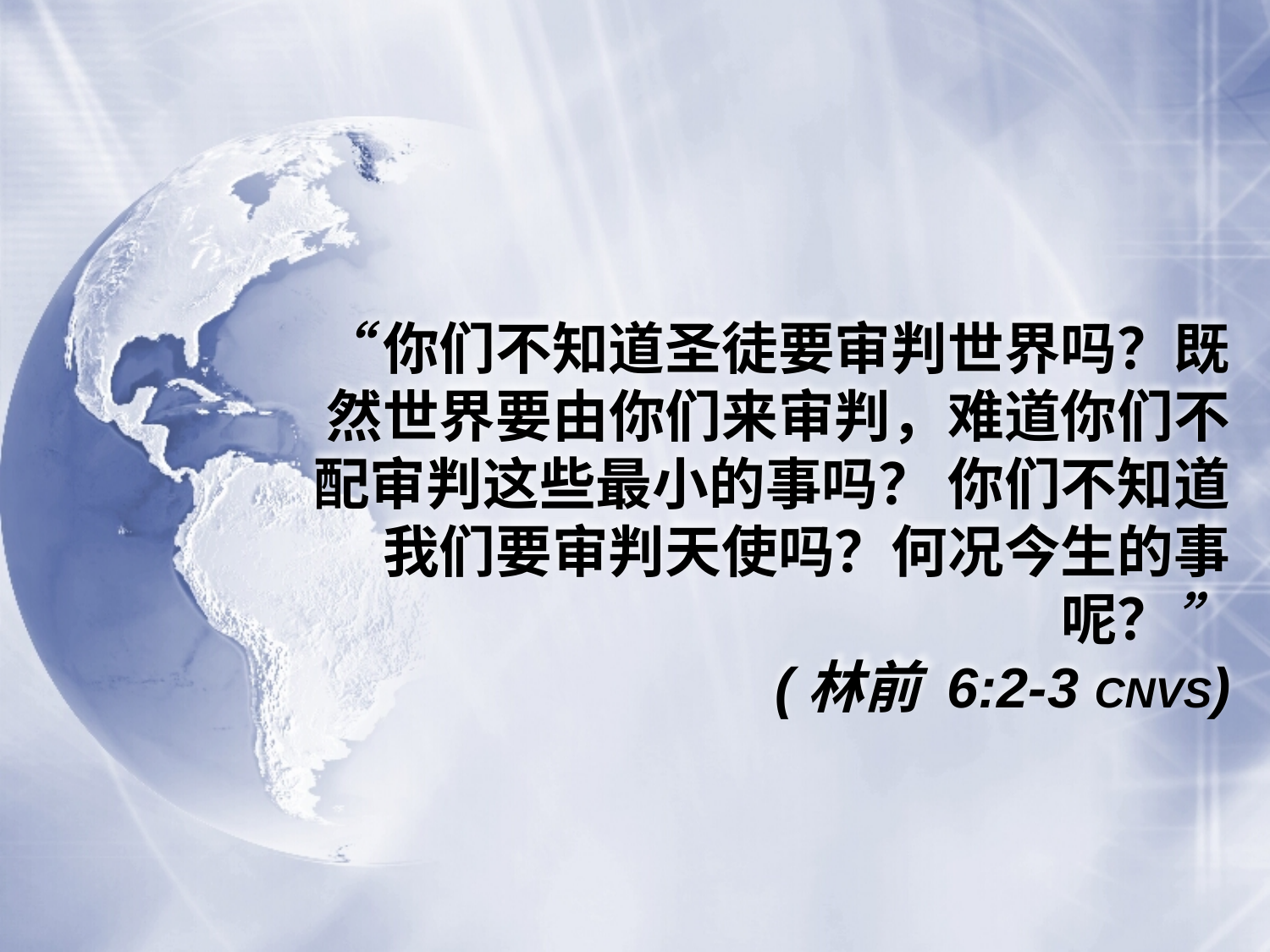

# “你们不知道圣徒要审判世界吗？既然世界要由你们来审判，难道你们不配审判这些最小的事吗？ 你们不知道我们要审判天使吗？何况今生的事呢？” (林前 6:2-3 CNVS)